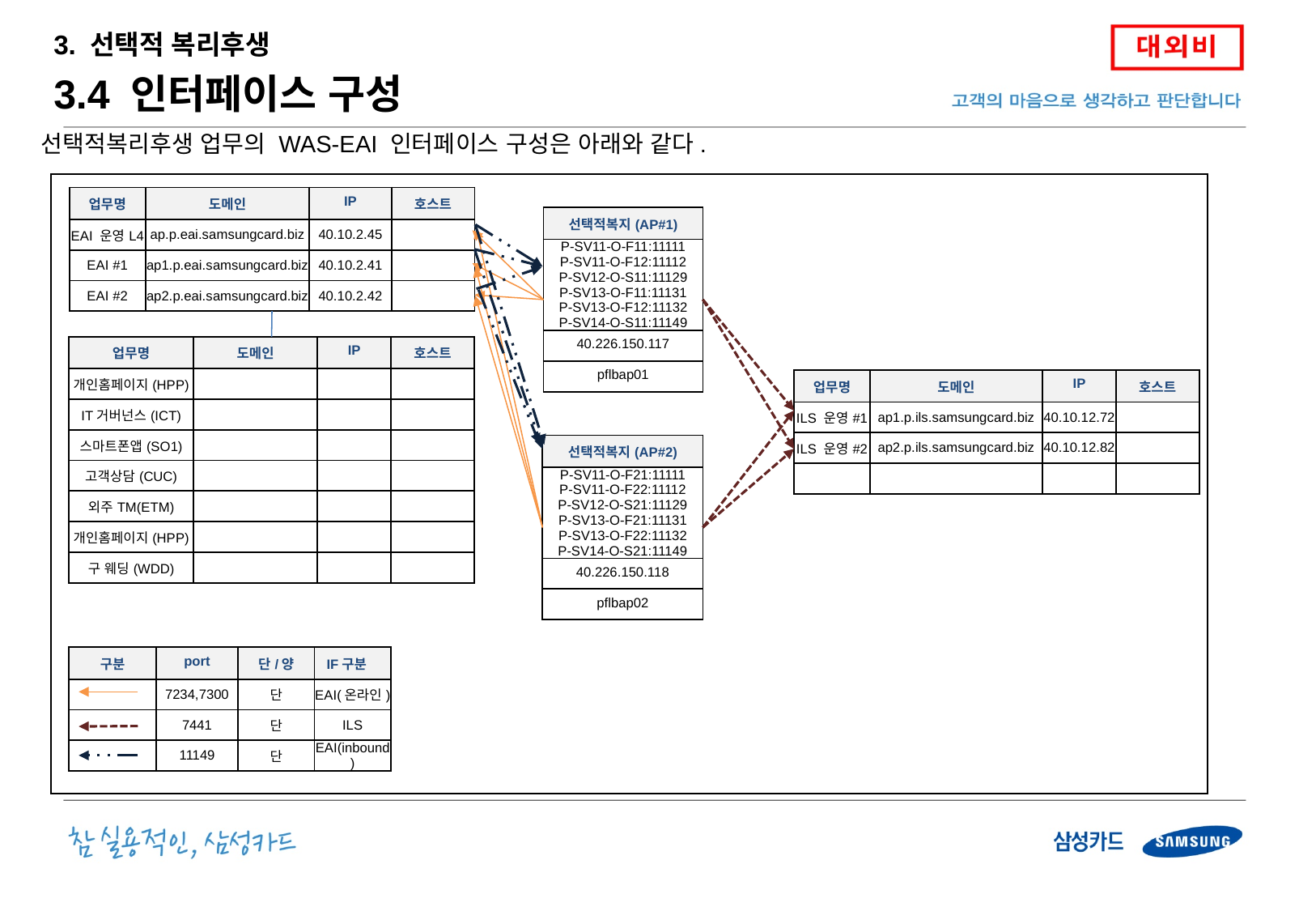

3. 선택적 복리후생
3.4 인터페이스 구성
선택적복리후생 업무의 WAS-EAI 인터페이스 구성은 아래와 같다.

| 업무명 | 도메인 | IP | 호스트 |
| --- | --- | --- | --- |
| EAI 운영L4 | ap.p.eai.samsungcard.biz | 40.10.2.45 |  |
| EAI #1 | ap1.p.eai.samsungcard.biz | 40.10.2.41 |  |
| EAI #2 | ap2.p.eai.samsungcard.biz | 40.10.2.42 |  |
| 선택적복지(AP#1) |
| --- |
| P-SV11-O-F11:11111 P-SV11-O-F12:11112 P-SV12-O-S11:11129 P-SV13-O-F11:11131 P-SV13-O-F12:11132 P-SV14-O-S11:11149 |
| 40.226.150.117 |
| pflbap01 |
| 업무명 | 도메인 | IP | 호스트 |
| --- | --- | --- | --- |
| 개인홈페이지(HPP) |  |  |  |
| IT거버넌스(ICT) |  |  |  |
| 스마트폰앱(SO1) |  |  |  |
| 고객상담(CUC) |  |  |  |
| 외주TM(ETM) |  |  |  |
| 개인홈페이지(HPP) |  |  |  |
| 구 웨딩(WDD) |  |  |  |
| 업무명 | 도메인 | IP | 호스트 |
| --- | --- | --- | --- |
| ILS 운영#1 | ap1.p.ils.samsungcard.biz | 40.10.12.72 |  |
| ILS 운영#2 | ap2.p.ils.samsungcard.biz | 40.10.12.82 |  |
|  |  |  |  |
| 선택적복지(AP#2) |
| --- |
| P-SV11-O-F21:11111 P-SV11-O-F22:11112 P-SV12-O-S21:11129 P-SV13-O-F21:11131 P-SV13-O-F22:11132 P-SV14-O-S21:11149 |
| 40.226.150.118 |
| pflbap02 |
| 구분 | port | 단/양 | IF구분 |
| --- | --- | --- | --- |
|  | 7234,7300 | 단 | EAI(온라인) |
|  | 7441 | 단 | ILS |
|  | 11149 | 단 | EAI(inbound) |